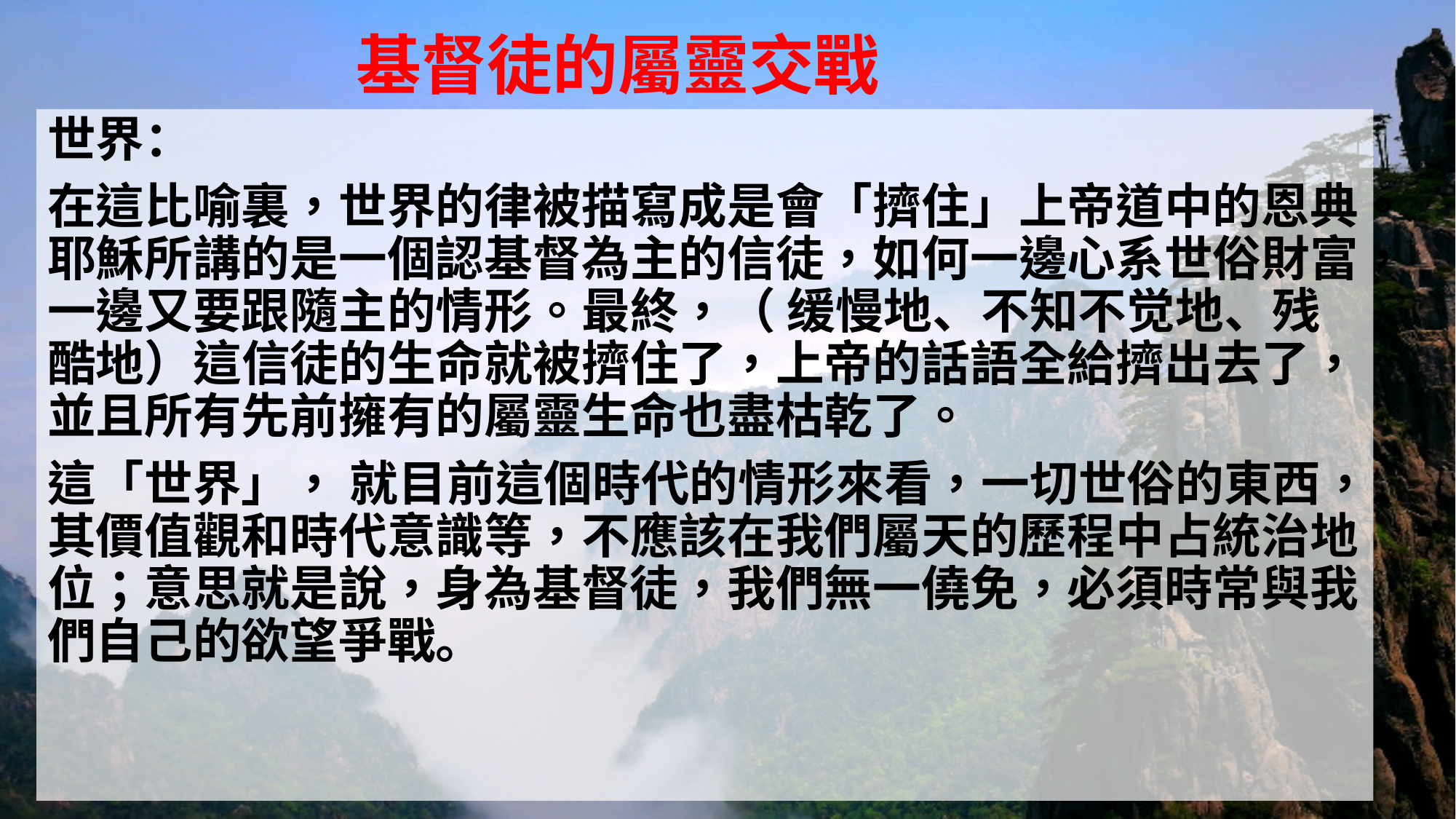

# 基督徒的屬靈交戰
世界：
在這比喻裏，世界的律被描寫成是會「擠住」上帝道中的恩典。耶穌所講的是一個認基督為主的信徒，如何一邊心系世俗財富，一邊又要跟隨主的情形。最終，（ 缓慢地、不知不觉地、残酷地）這信徒的生命就被擠住了，上帝的話語全給擠出去了，並且所有先前擁有的屬靈生命也盡枯乾了。
這「世界」， 就目前這個時代的情形來看，一切世俗的東西，其價值觀和時代意識等，不應該在我們屬天的歷程中占統治地位；意思就是說，身為基督徒，我們無一僥免，必須時常與我們自己的欲望爭戰。